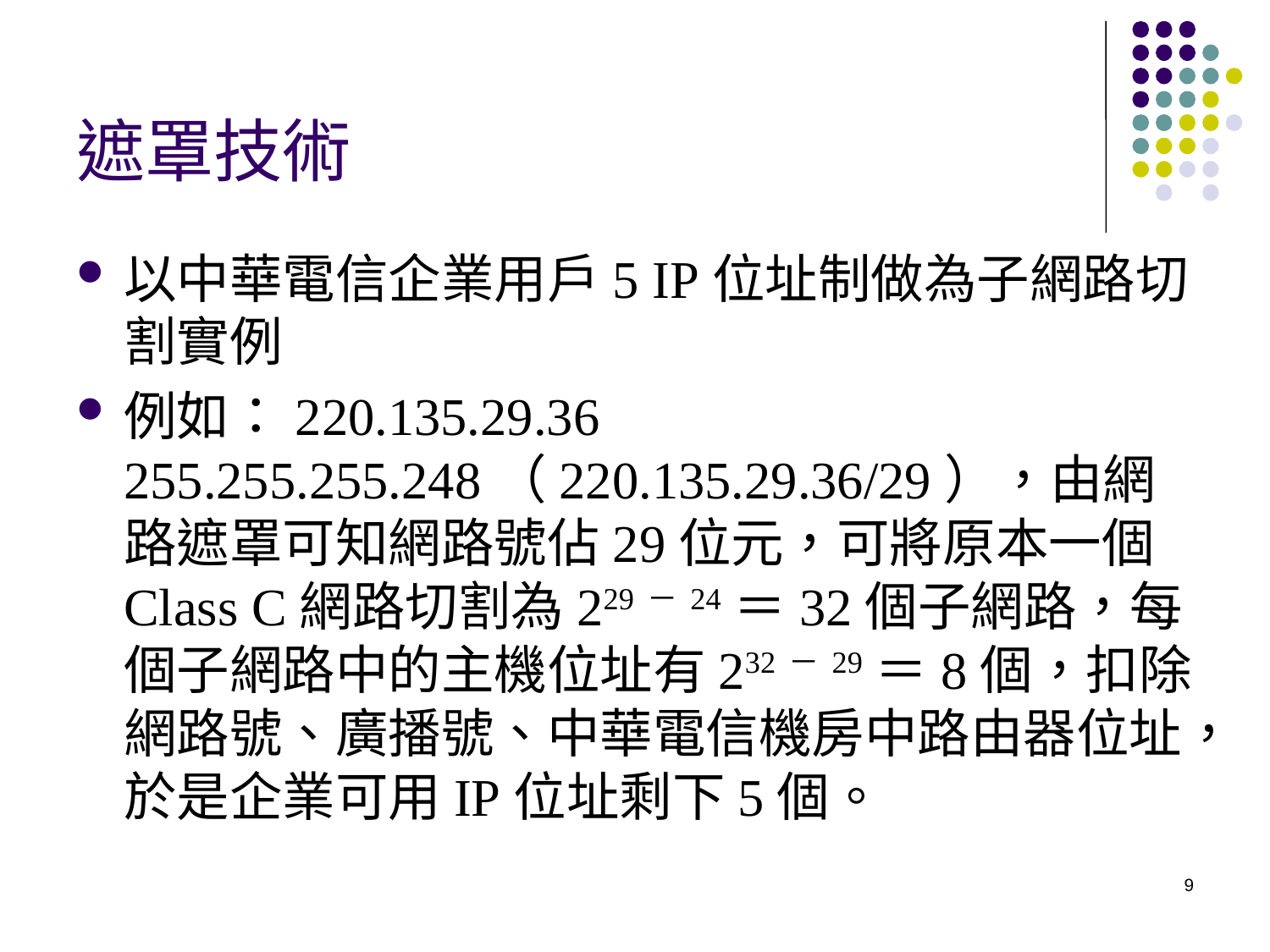

# 遮罩技術
以中華電信企業用戶5 IP位址制做為子網路切割實例
例如：220.135.29.36 255.255.255.248（220.135.29.36/29），由網路遮罩可知網路號佔29位元，可將原本一個Class C網路切割為229－24＝32個子網路，每個子網路中的主機位址有232－29＝8個，扣除網路號、廣播號、中華電信機房中路由器位址，於是企業可用IP位址剩下5個。
9